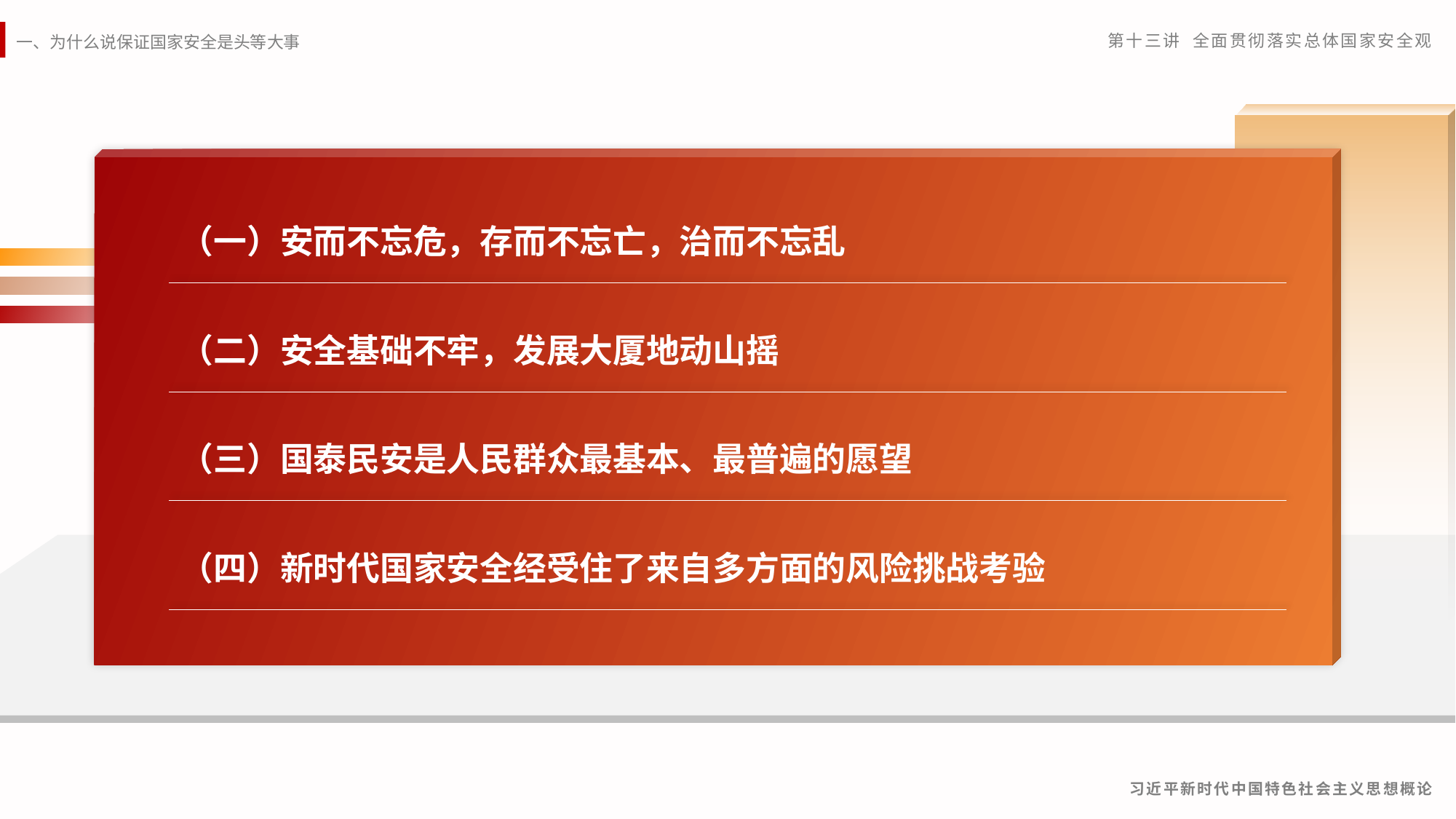

（一）安而不忘危，存而不忘亡，治而不忘乱
（二）安全基础不牢，发展大厦地动山摇

（三）国泰民安是人民群众最基本、最普遍的愿望

（四）新时代国家安全经受住了来自多方面的风险挑战考验